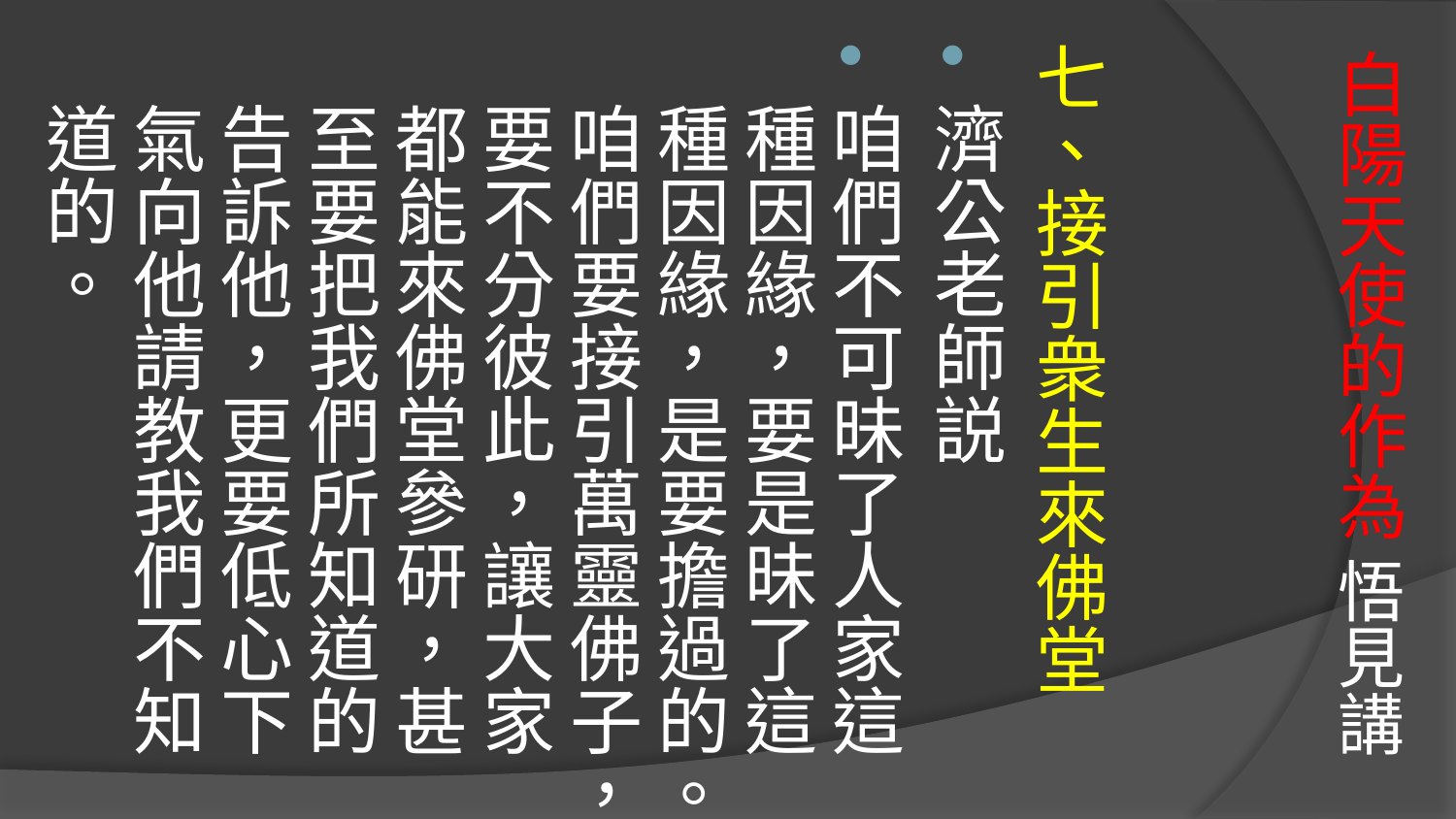

# 白陽天使的作為 悟見講
七、接引衆生來佛堂
濟公老師説
咱們不可昧了人家這種因緣，要是昧了這種因緣，是要擔過的。咱們要接引萬靈佛子，要不分彼此，讓大家都能來佛堂參研，甚至要把我們所知道的告訴他，更要低心下氣向他請教我們不知道的。